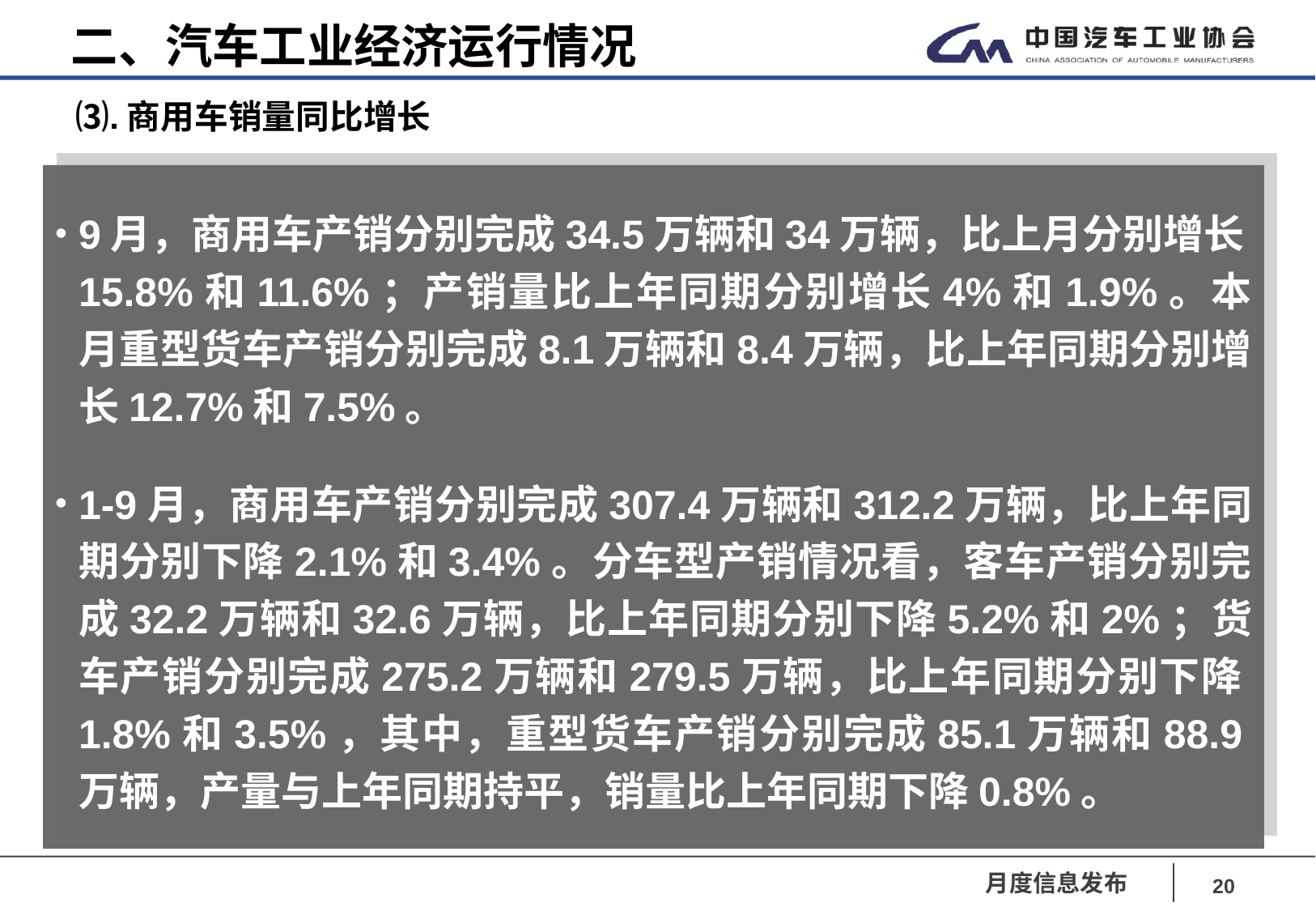

二、汽车工业经济运行情况
 ⑶.商用车销量同比增长
9月，商用车产销分别完成34.5万辆和34万辆，比上月分别增长15.8%和11.6%；产销量比上年同期分别增长4%和1.9%。本月重型货车产销分别完成8.1万辆和8.4万辆，比上年同期分别增长12.7%和7.5%。
1-9月，商用车产销分别完成307.4万辆和312.2万辆，比上年同期分别下降2.1%和3.4%。分车型产销情况看，客车产销分别完成32.2万辆和32.6万辆，比上年同期分别下降5.2%和2%；货车产销分别完成275.2万辆和279.5万辆，比上年同期分别下降1.8%和3.5%，其中，重型货车产销分别完成85.1万辆和88.9万辆，产量与上年同期持平，销量比上年同期下降0.8%。